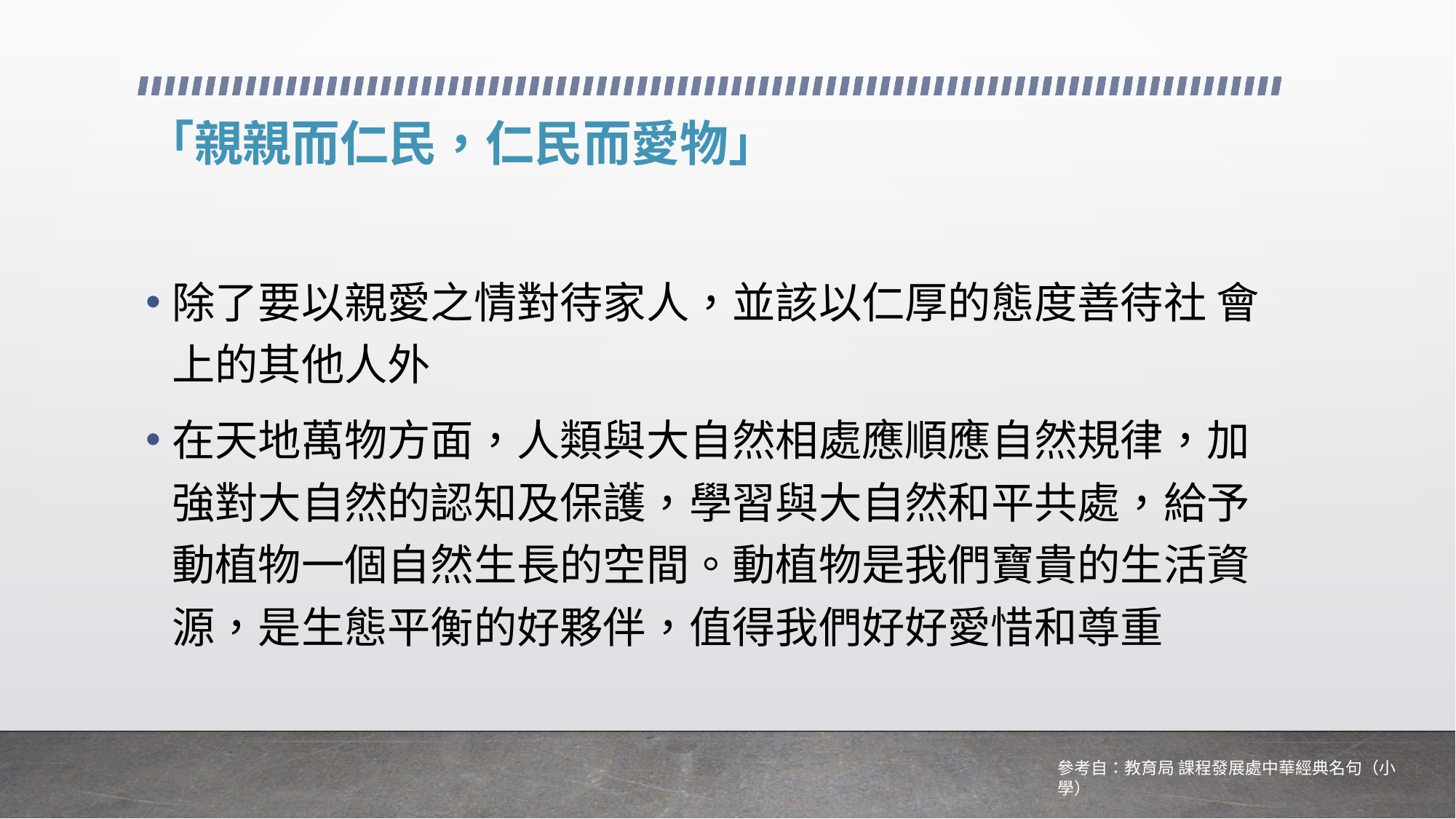

# 「親親而仁民，仁民而愛物」
除了要以親愛之情對待家人，並該以仁厚的態度善待社 會上的其他人外
在天地萬物方面，人類與大自然相處應順應自然規律，加強對大自然的認知及保護，學習與大自然和平共處，給予動植物一個自然生長的空間。動植物是我們寶貴的生活資源，是生態平衡的好夥伴，值得我們好好愛惜和尊重

參考自：教育局 課程發展處中華經典名句（小學）